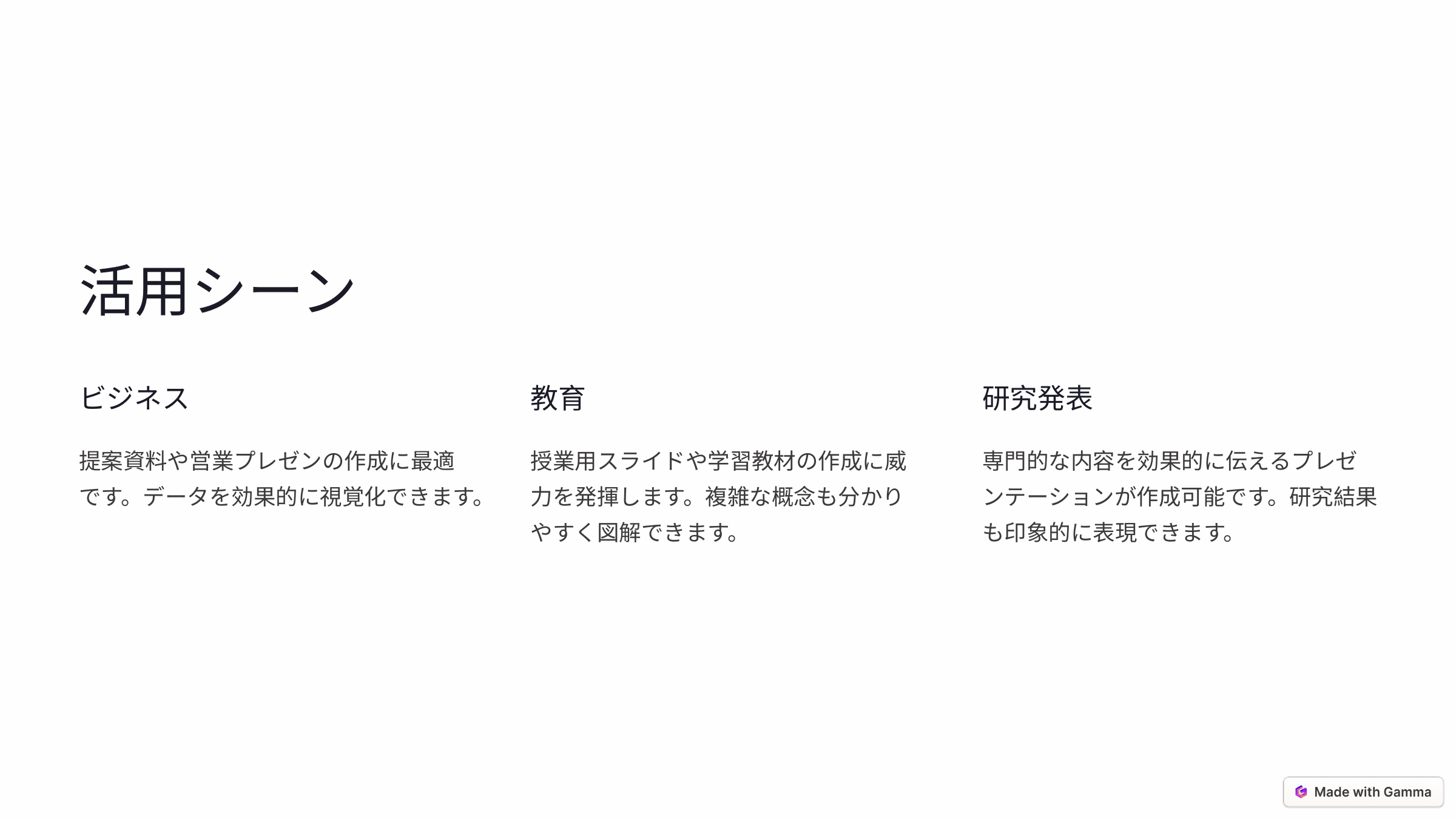

活用シーン
ビジネス
教育
研究発表
提案資料や営業プレゼンの作成に最適です。データを効果的に視覚化できます。
授業用スライドや学習教材の作成に威力を発揮します。複雑な概念も分かりやすく図解できます。
専門的な内容を効果的に伝えるプレゼンテーションが作成可能です。研究結果も印象的に表現できます。